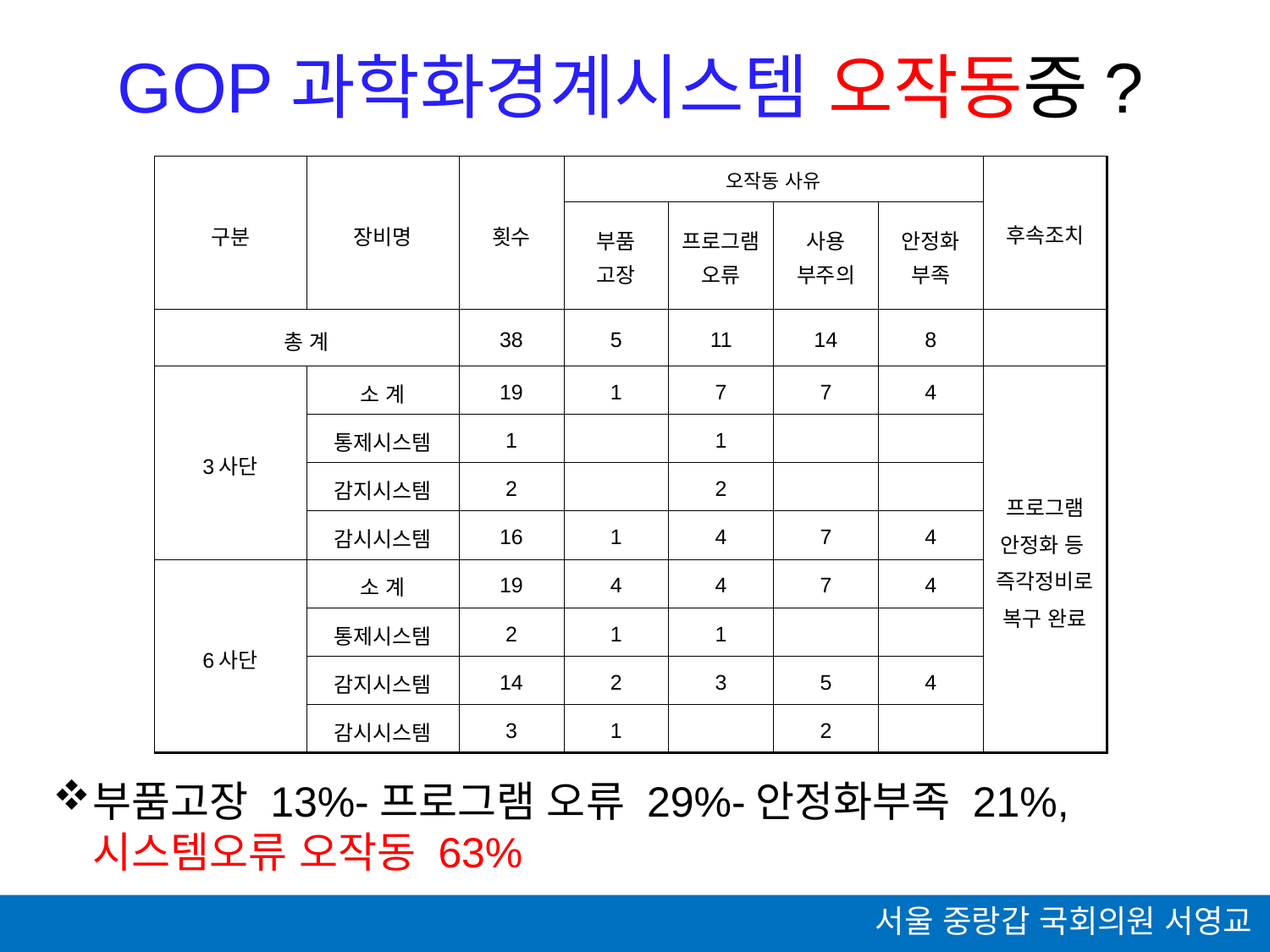

GOP과학화경계시스템 오작동중?
| 구분 | 장비명 | 횟수 | 오작동 사유 |  |  |  | 후속조치 |
| --- | --- | --- | --- | --- | --- | --- | --- |
|  |  |  | 부품 고장 | 프로그램 오류 | 사용 부주의 | 안정화 부족 |  |
| 총 계 |  | 38 | 5 | 11 | 14 | 8 |  |
| 3사단 | 소 계 | 19 | 1 | 7 | 7 | 4 | 프로그램 안정화 등 즉각정비로 복구 완료 |
|  | 통제시스템 | 1 |  | 1 |  |  |  |
|  | 감지시스템 | 2 |  | 2 |  |  |  |
|  | 감시시스템 | 16 | 1 | 4 | 7 | 4 |  |
| 6사단 | 소 계 | 19 | 4 | 4 | 7 | 4 |  |
|  | 통제시스템 | 2 | 1 | 1 |  |  |  |
|  | 감지시스템 | 14 | 2 | 3 | 5 | 4 |  |
|  | 감시시스템 | 3 | 1 |  | 2 |  |  |
부품고장 13%-프로그램 오류 29%-안정화부족 21%,  시스템오류 오작동 63%

서울 중랑갑 국회의원 서영교